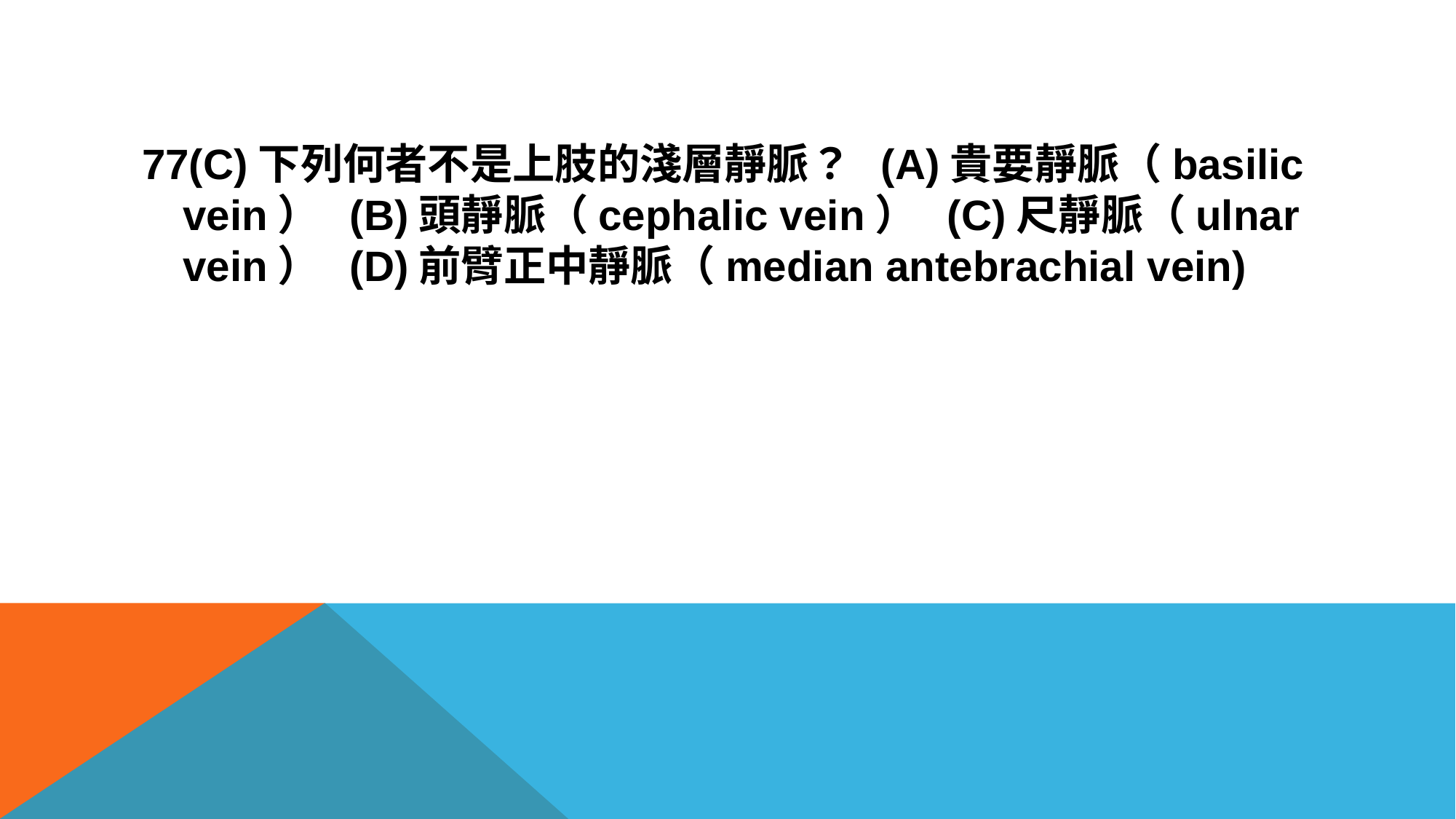

#
77(C)下列何者不是上肢的淺層靜脈？  (A)貴要靜脈（basilic vein）  (B)頭靜脈（cephalic vein）  (C)尺靜脈（ulnar vein）  (D)前臂正中靜脈（median antebrachial vein)